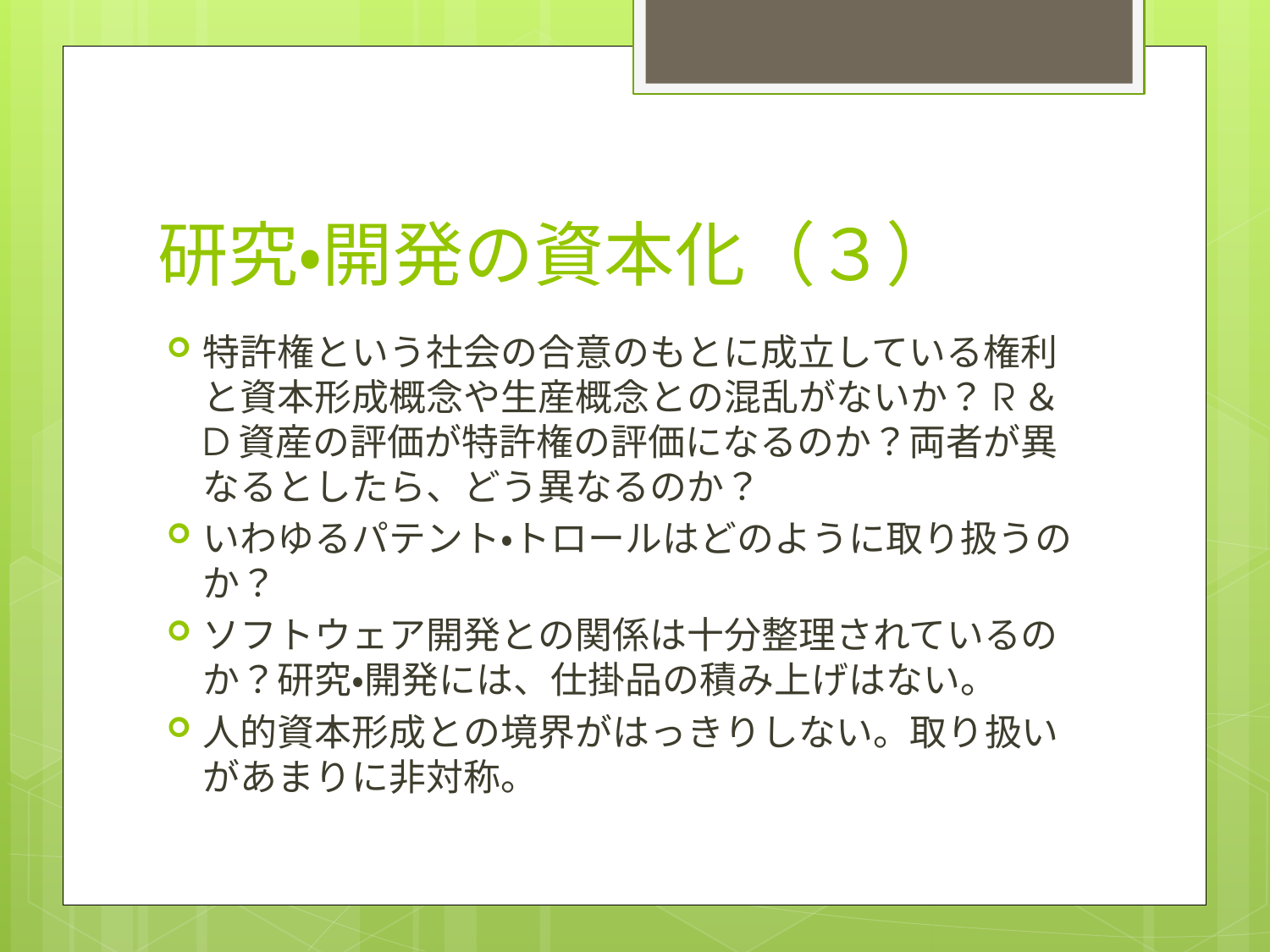

# 研究・開発の資本化（３）
特許権という社会の合意のもとに成立している権利と資本形成概念や生産概念との混乱がないか？R＆D資産の評価が特許権の評価になるのか？両者が異なるとしたら、どう異なるのか？
いわゆるパテント・トロールはどのように取り扱うのか？
ソフトウェア開発との関係は十分整理されているのか？研究・開発には、仕掛品の積み上げはない。
人的資本形成との境界がはっきりしない。取り扱いがあまりに非対称。